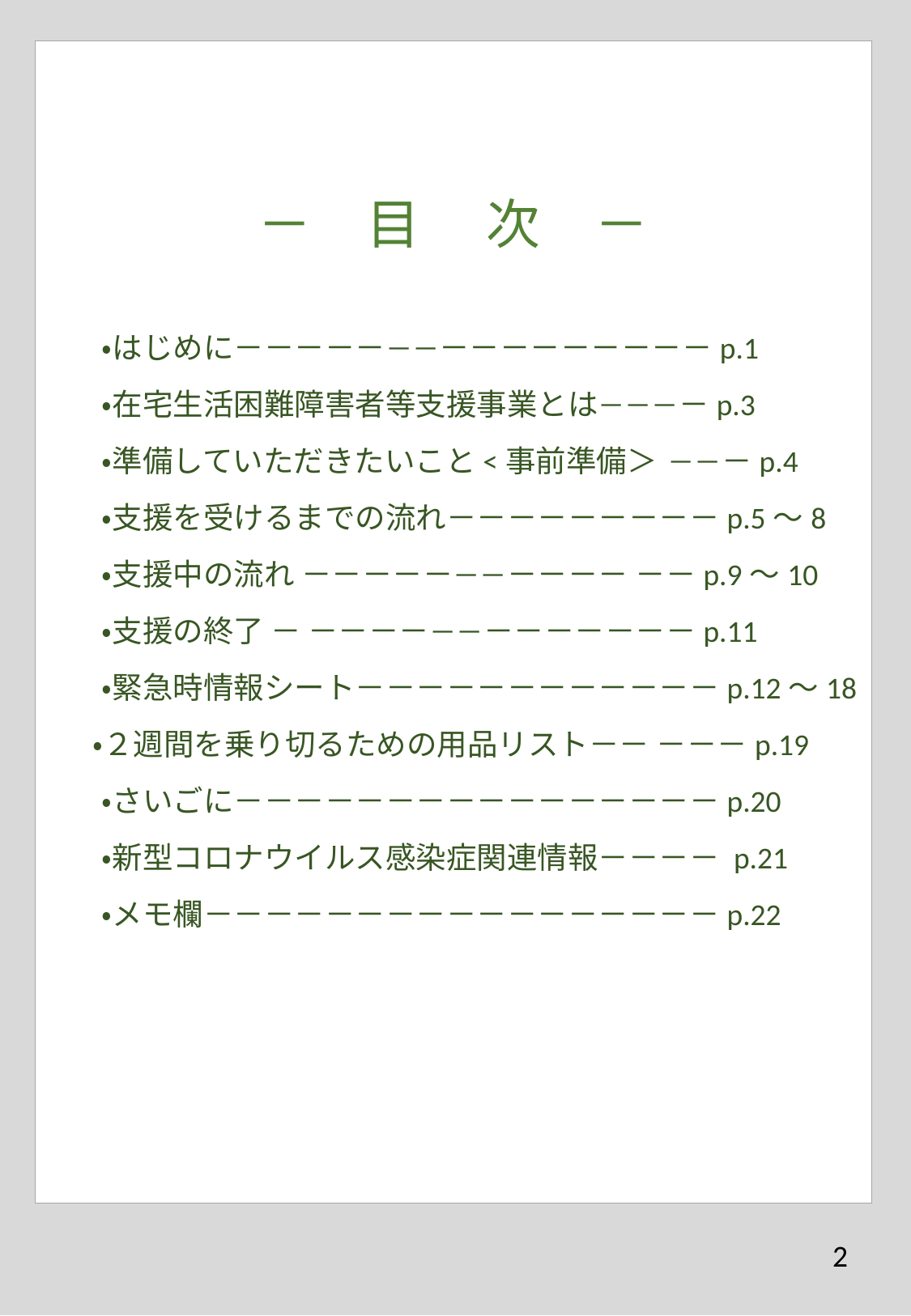

－　目 　次　－

　・はじめに－－－－－－－－－－－－－－－－p.1
　・在宅生活困難障害者等支援事業とは－－－－p.3
　・準備していただきたいこと<事前準備＞  －－－p.4
　・支援を受けるまでの流れ－－－－－－－－－p.5～8
　・支援中の流れ －－－－－－－－－－－ －－p.9～10
　・支援の終了 － －－－－－－－－－－－－－p.11
　・緊急時情報シート－－－－－－－－－－－－p.12～18
  ・２週間を乗り切るための用品リスト－－ －－－p.19
　・さいごに－－－－－－－－－－－－－－－－p.20
　・新型コロナウイルス感染症関連情報－－－－ p.21
　・メモ欄－－－－－－－－－－－－－－－－－p.22
2